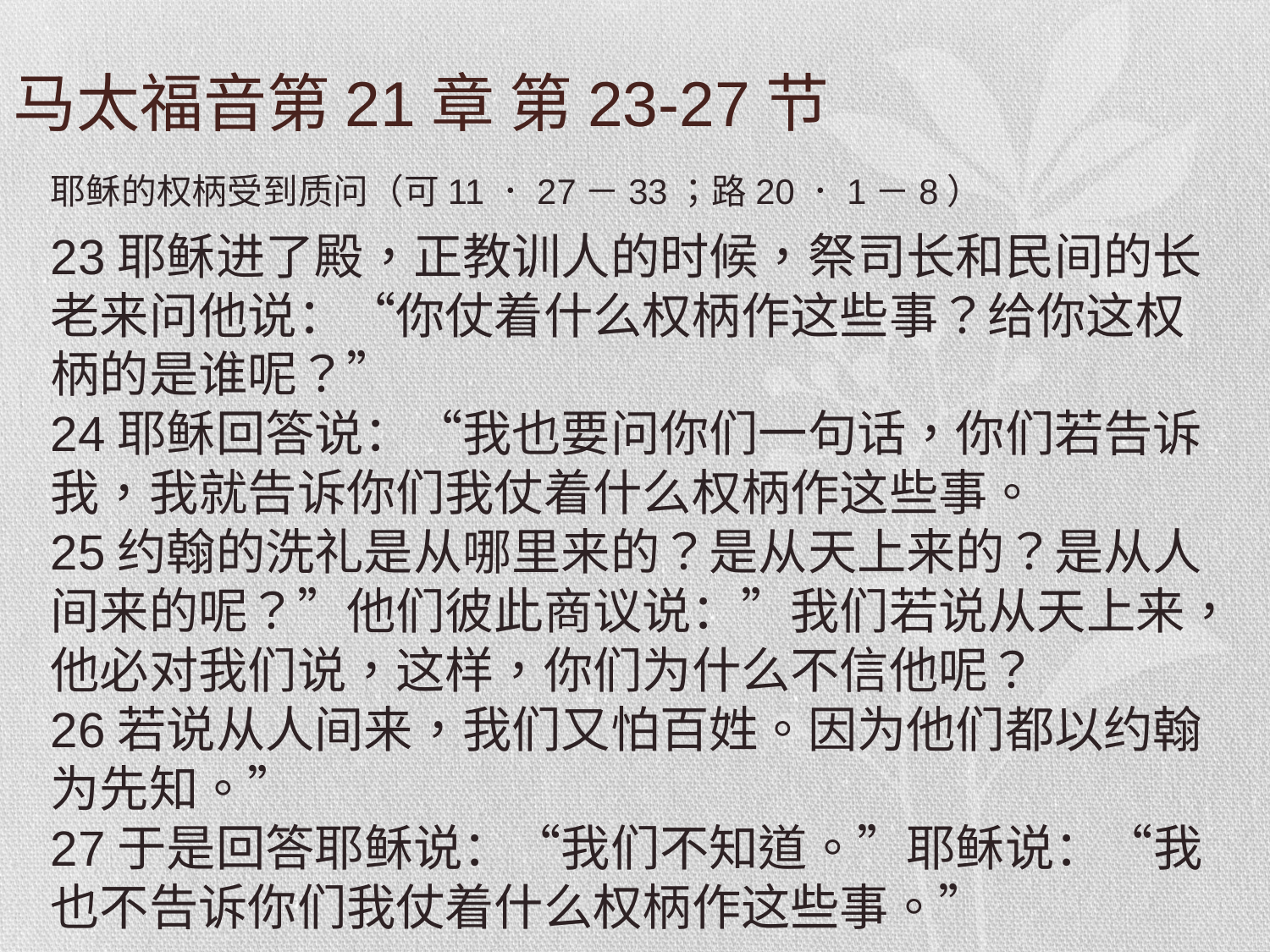

# 马太福音第21章 第23-27节
耶稣的权柄受到质问（可11．27－33；路20．1－8）

23耶稣进了殿，正教训人的时候，祭司长和民间的长老来问他说：“你仗着什么权柄作这些事？给你这权柄的是谁呢？”
24耶稣回答说：“我也要问你们一句话，你们若告诉我，我就告诉你们我仗着什么权柄作这些事。
25约翰的洗礼是从哪里来的？是从天上来的？是从人间来的呢？”他们彼此商议说：”我们若说从天上来，他必对我们说，这样，你们为什么不信他呢？
26若说从人间来，我们又怕百姓。因为他们都以约翰为先知。”
27于是回答耶稣说：“我们不知道。”耶稣说：“我也不告诉你们我仗着什么权柄作这些事。”